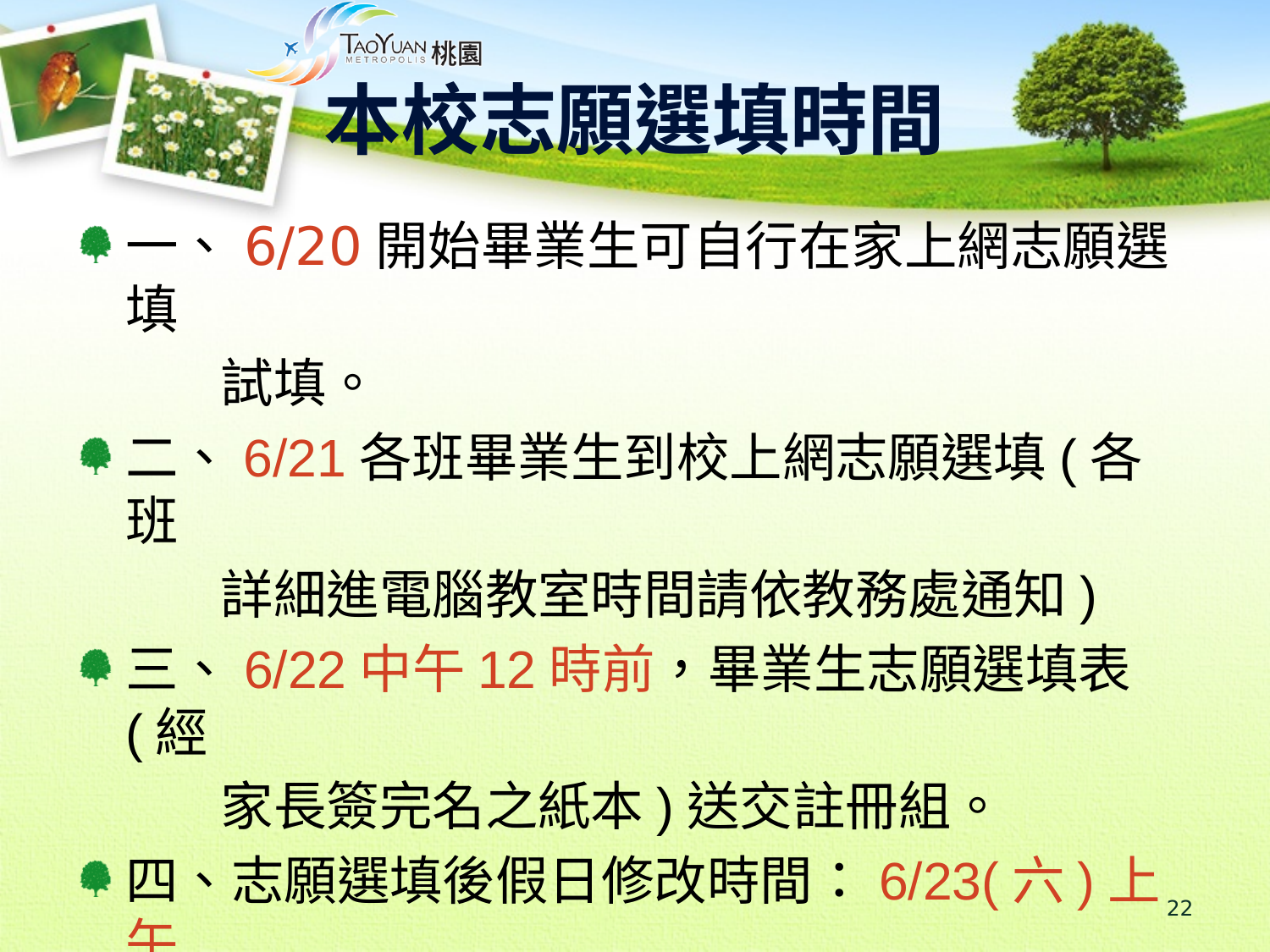

# 本校志願選填時間
一、6/20開始畢業生可自行在家上網志願選填
           試填。
二、6/21各班畢業生到校上網志願選填(各班
           詳細進電腦教室時間請依教務處通知)
三、6/22中午12時前，畢業生志願選填表(經
           家長簽完名之紙本)送交註冊組。
四、志願選填後假日修改時間：6/23(六)上午
            9~12時，請家長親自至龍潭國中教務處
            進行志願修正(報名表不得有汙損及修改)
22